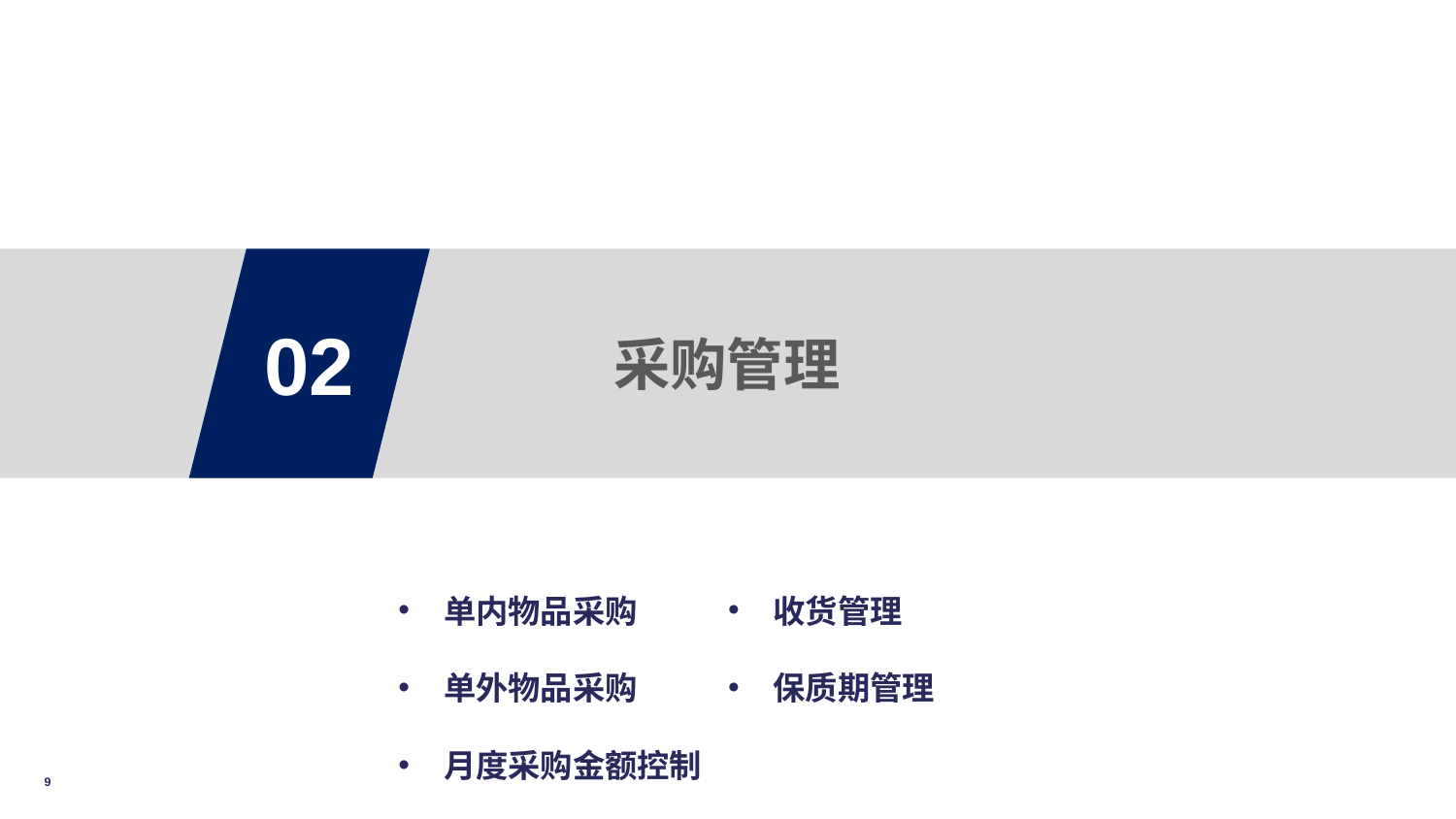

采购管理
02
单内物品采购
单外物品采购
月度采购金额控制
收货管理
保质期管理
9